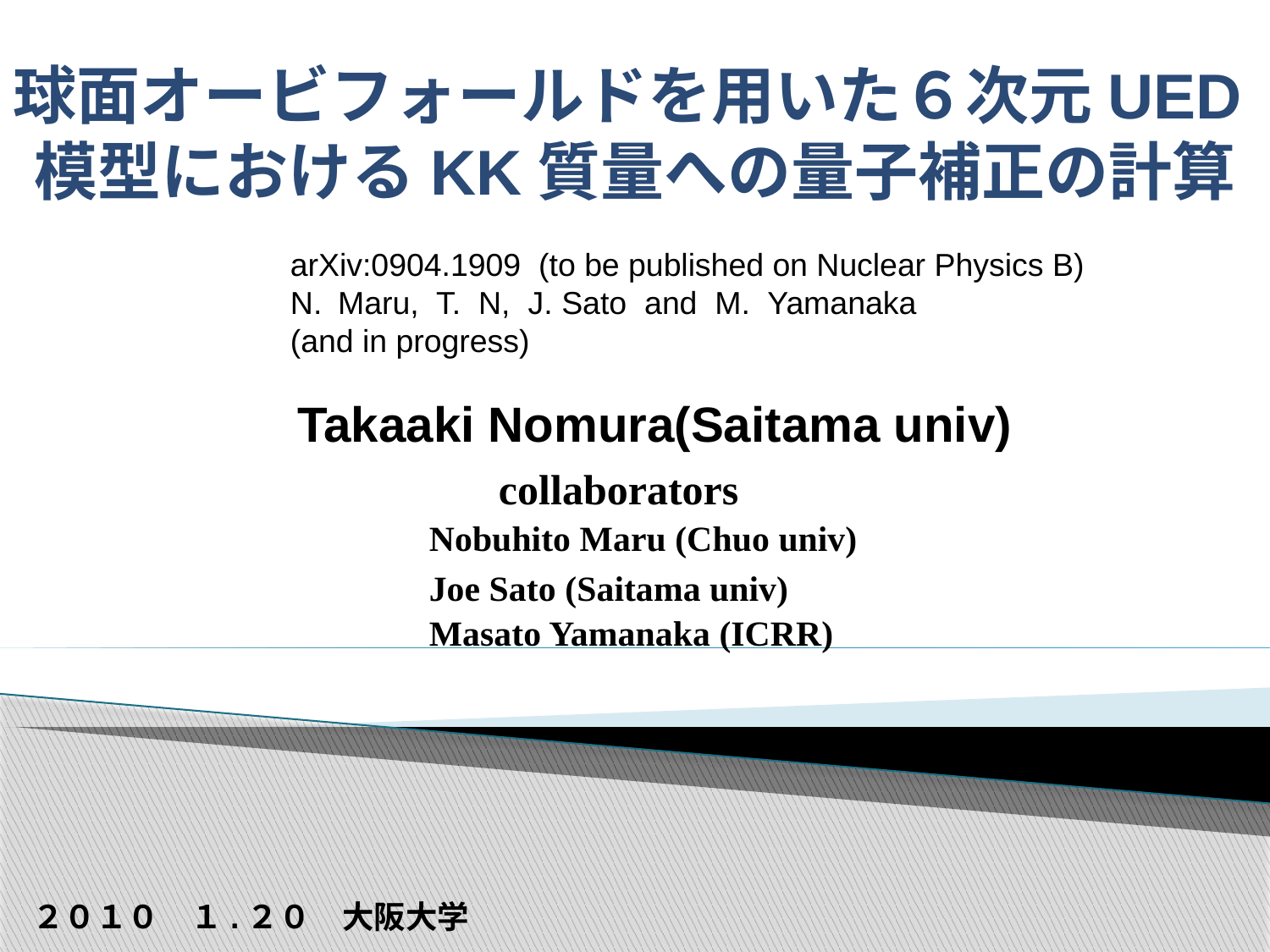

# 球面オービフォールドを用いた６次元UED模型におけるKK質量への量子補正の計算
arXiv:0904.1909  (to be published on Nuclear Physics B)
Maru,  T.  N,  J. Sato  and  M.  Yamanaka
(and in progress)
Takaaki Nomura(Saitama univ)
collaborators
Nobuhito Maru (Chuo univ)
Joe Sato (Saitama univ)
Masato Yamanaka (ICRR)
２０１０　１.２０　大阪大学